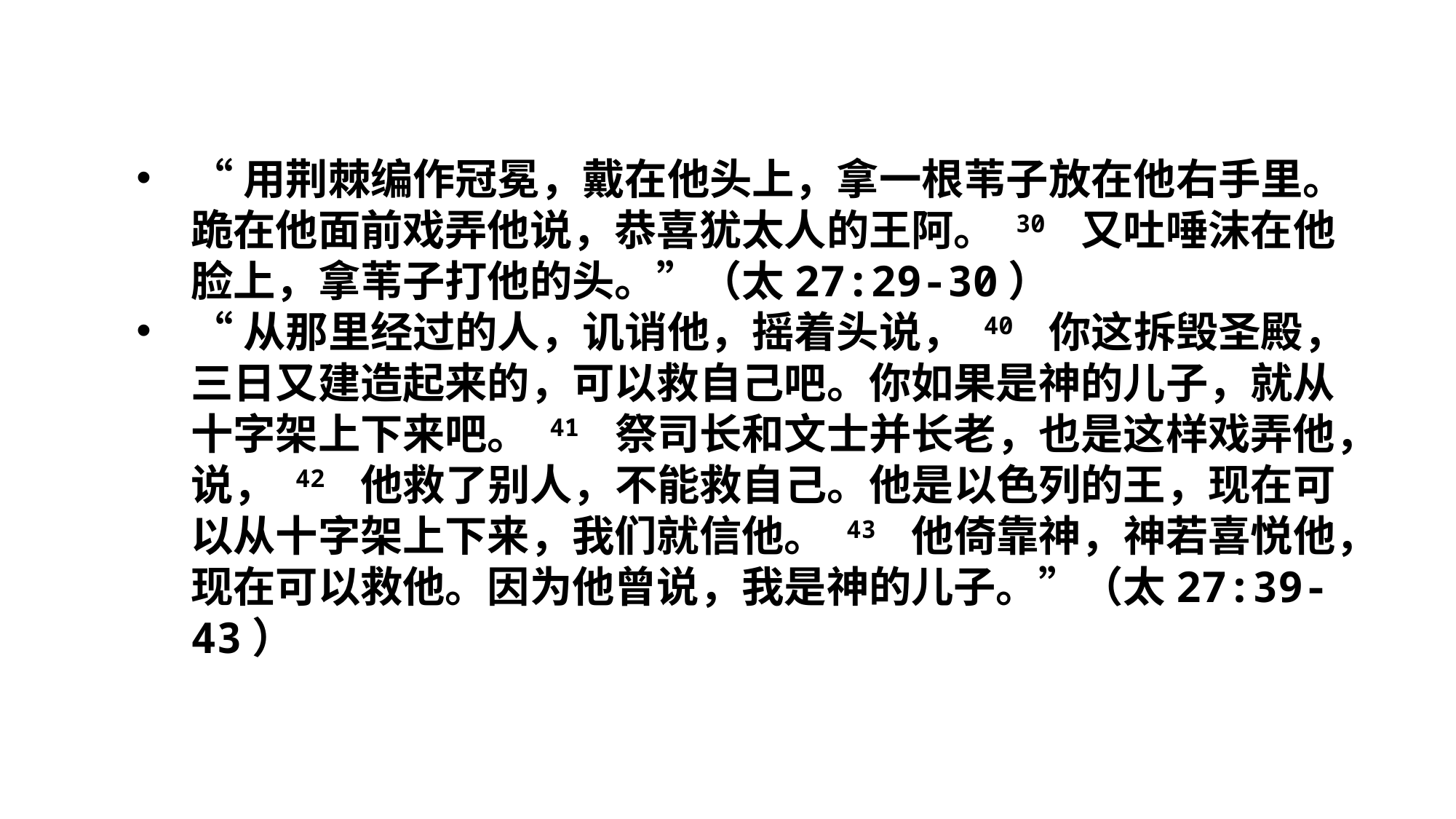

“用荆棘编作冠冕，戴在他头上，拿一根苇子放在他右手里。跪在他面前戏弄他说，恭喜犹太人的王阿。 30 又吐唾沫在他脸上，拿苇子打他的头。”（太27:29-30）
“从那里经过的人，讥诮他，摇着头说， 40 你这拆毁圣殿，三日又建造起来的，可以救自己吧。你如果是神的儿子，就从十字架上下来吧。 41 祭司长和文士并长老，也是这样戏弄他，说， 42 他救了别人，不能救自己。他是以色列的王，现在可以从十字架上下来，我们就信他。 43 他倚靠神，神若喜悦他，现在可以救他。因为他曾说，我是神的儿子。”（太27:39-43）